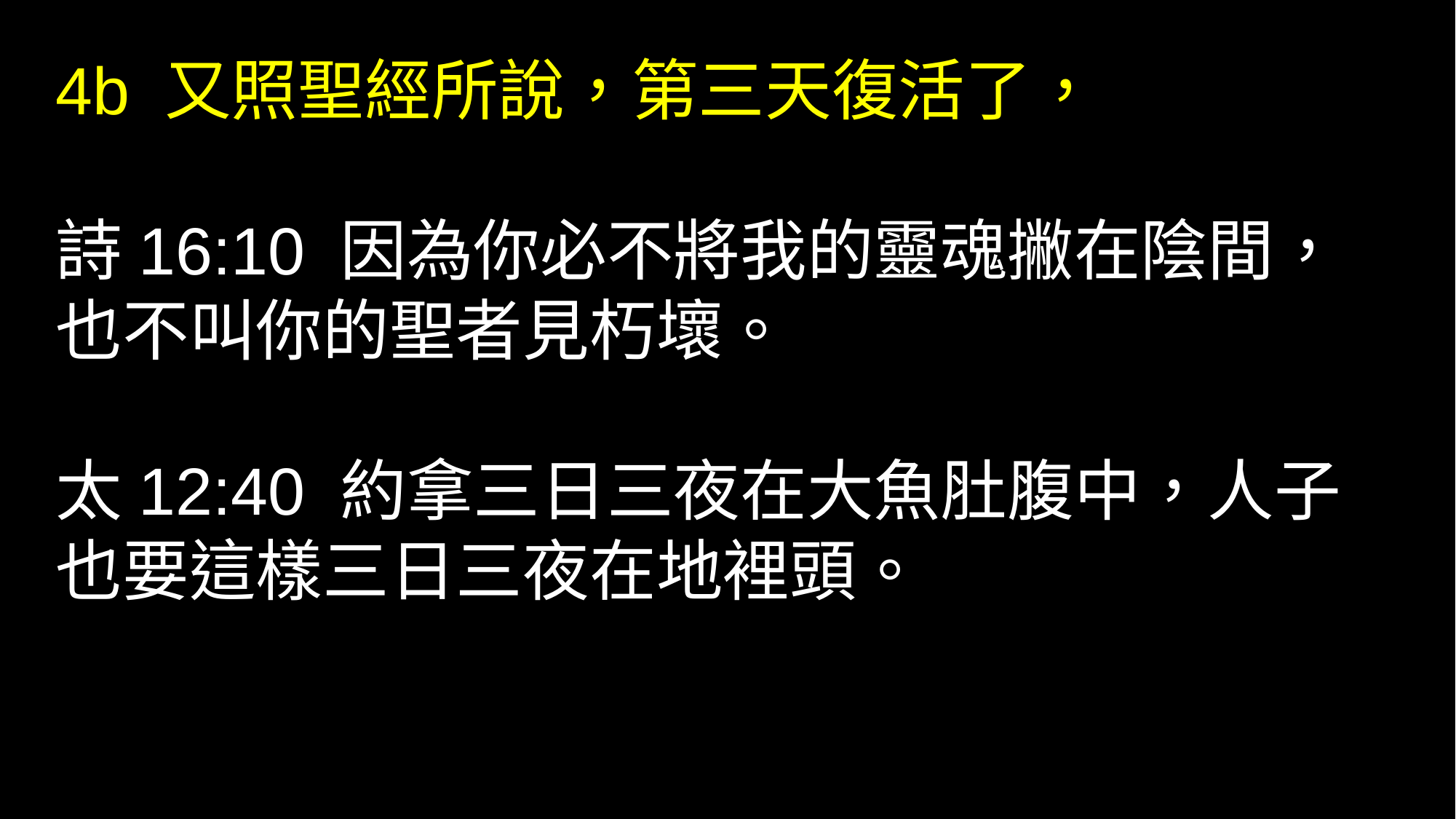

4b 又照聖經所說，第三天復活了，

詩16:10 因為你必不將我的靈魂撇在陰間， 也不叫你的聖者見朽壞。

太12:40 約拿三日三夜在大魚肚腹中，人子也要這樣三日三夜在地裡頭。